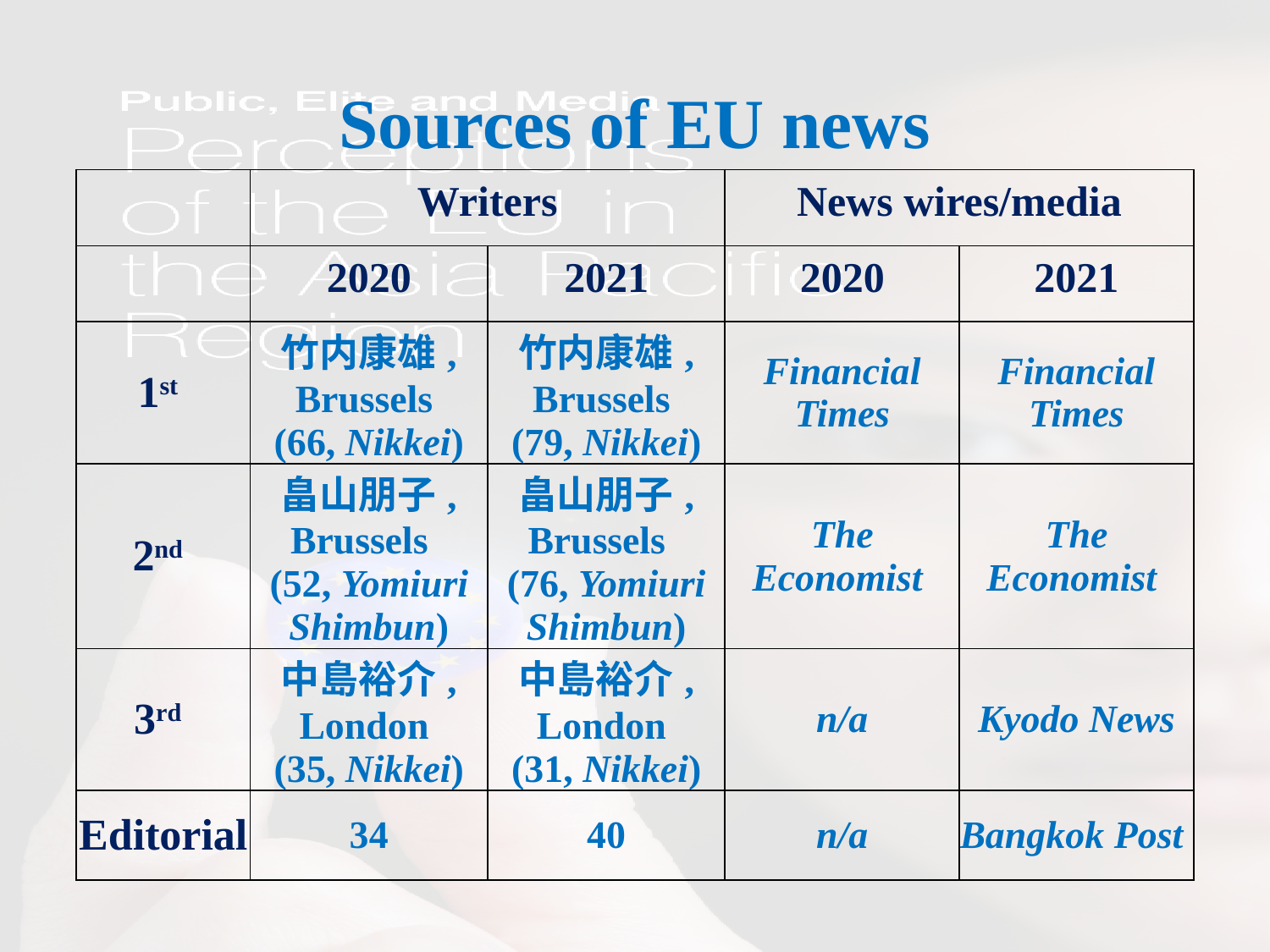

# Sources of EU news
|  | Writers |  | News wires/media |  |
| --- | --- | --- | --- | --- |
|  | 2020 | 2021 | 2020 | 2021 |
| 1st | 竹内康雄, Brussels (66, Nikkei) | 竹内康雄, Brussels (79, Nikkei) | Financial Times | Financial Times |
| 2nd | 畠山朋子, Brussels (52, Yomiuri Shimbun) | 畠山朋子, Brussels (76, Yomiuri Shimbun) | The Economist | The Economist |
| 3rd | 中島裕介, London (35, Nikkei) | 中島裕介, London (31, Nikkei) | n/a | Kyodo News |
| Editorial | 34 | 40 | n/a | Bangkok Post |